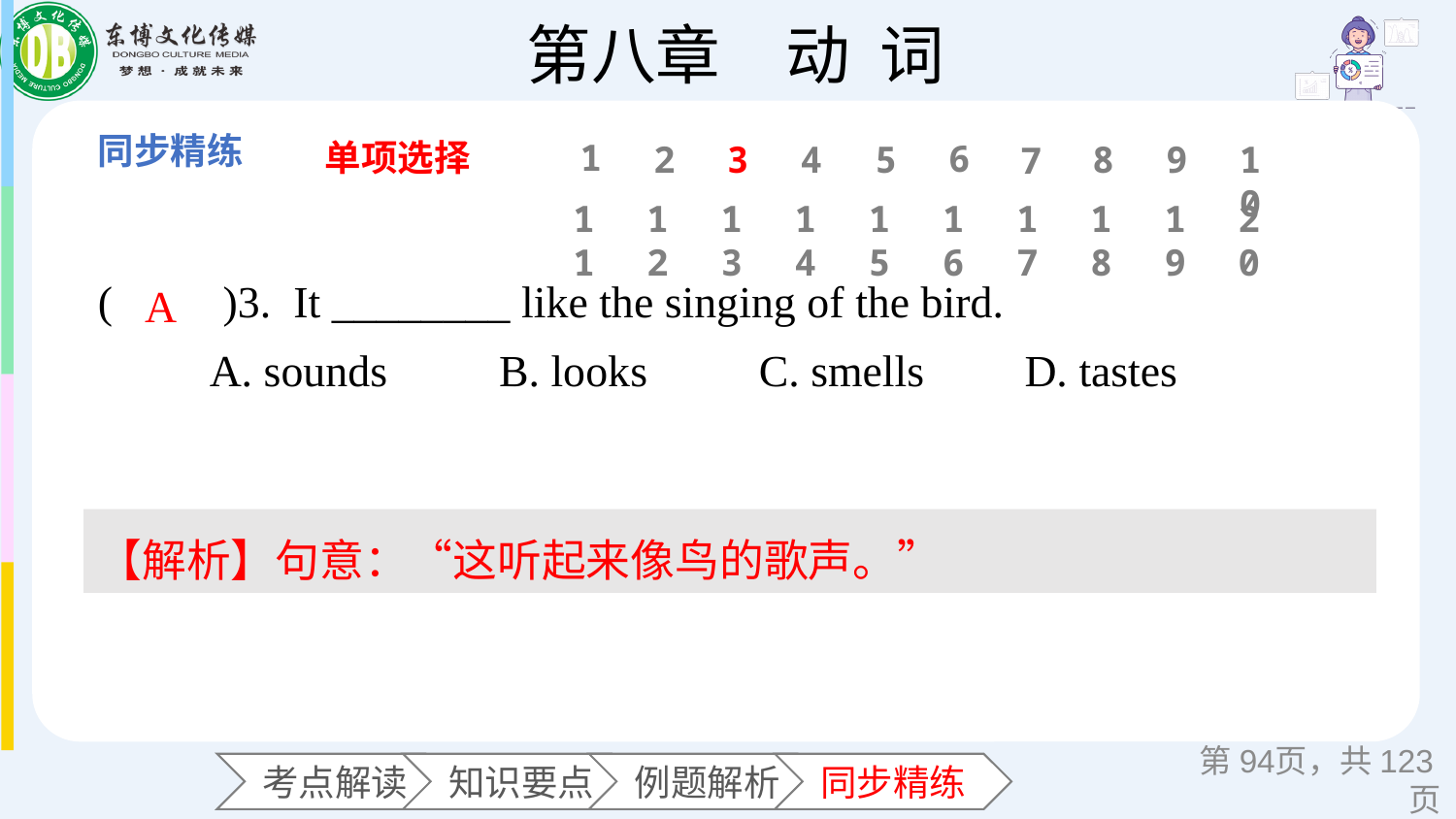

单项选择
1
6
2
3
4
5
8
9
10
7
11
12
13
14
15
16
17
18
19
20
(　　)3.  It ________ like the singing of the bird.
          A. sounds          B. looks          C. smells         D. tastes
A
【解析】句意：“这听起来像鸟的歌声。”
第94页，共123页